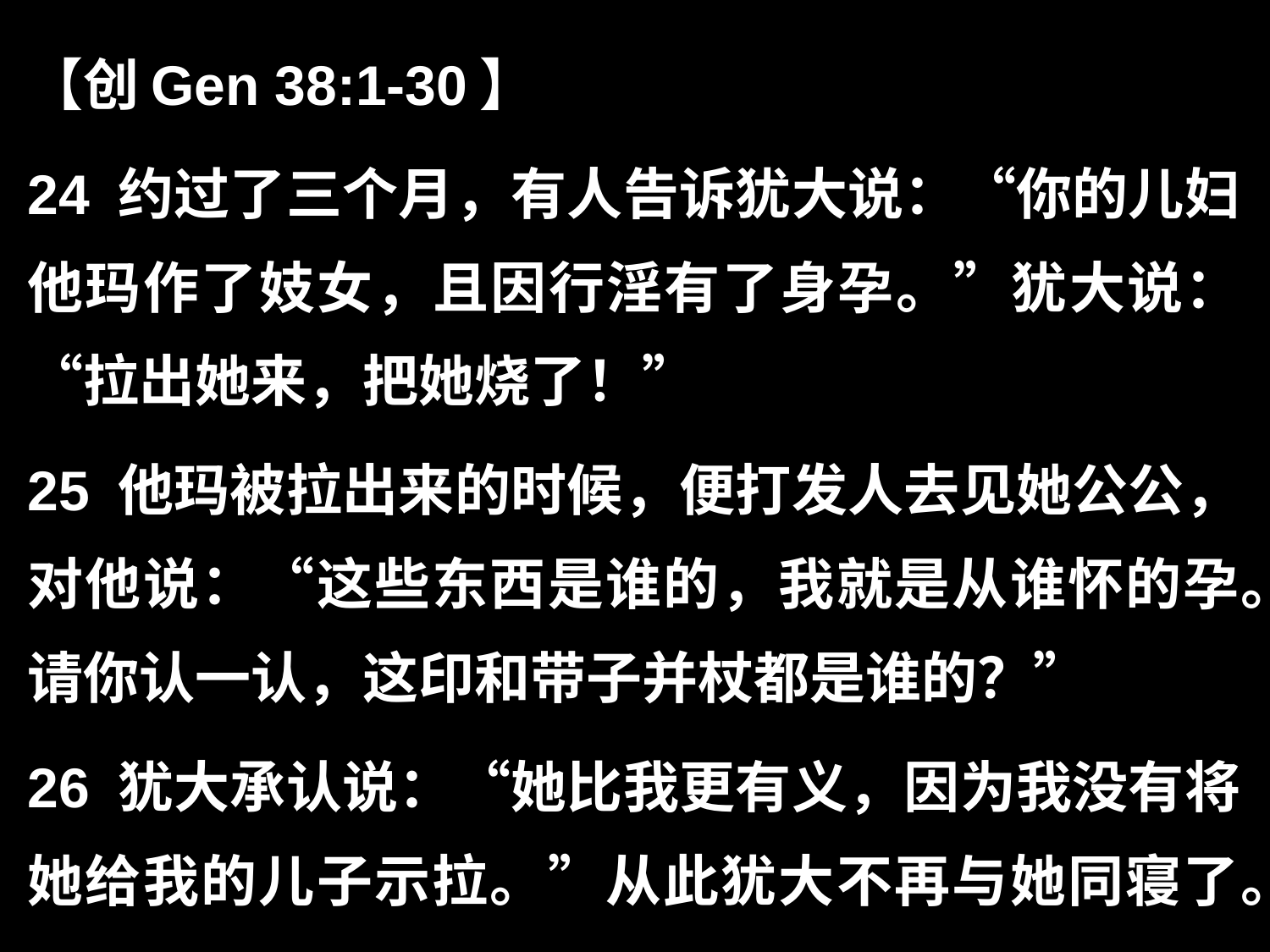

【创Gen 38:1-30】
24 约过了三个月，有人告诉犹大说：“你的儿妇他玛作了妓女，且因行淫有了身孕。”犹大说：“拉出她来，把她烧了！”
25 他玛被拉出来的时候，便打发人去见她公公，对他说：“这些东西是谁的，我就是从谁怀的孕。请你认一认，这印和带子并杖都是谁的？”
26 犹大承认说：“她比我更有义，因为我没有将她给我的儿子示拉。”从此犹大不再与她同寝了。